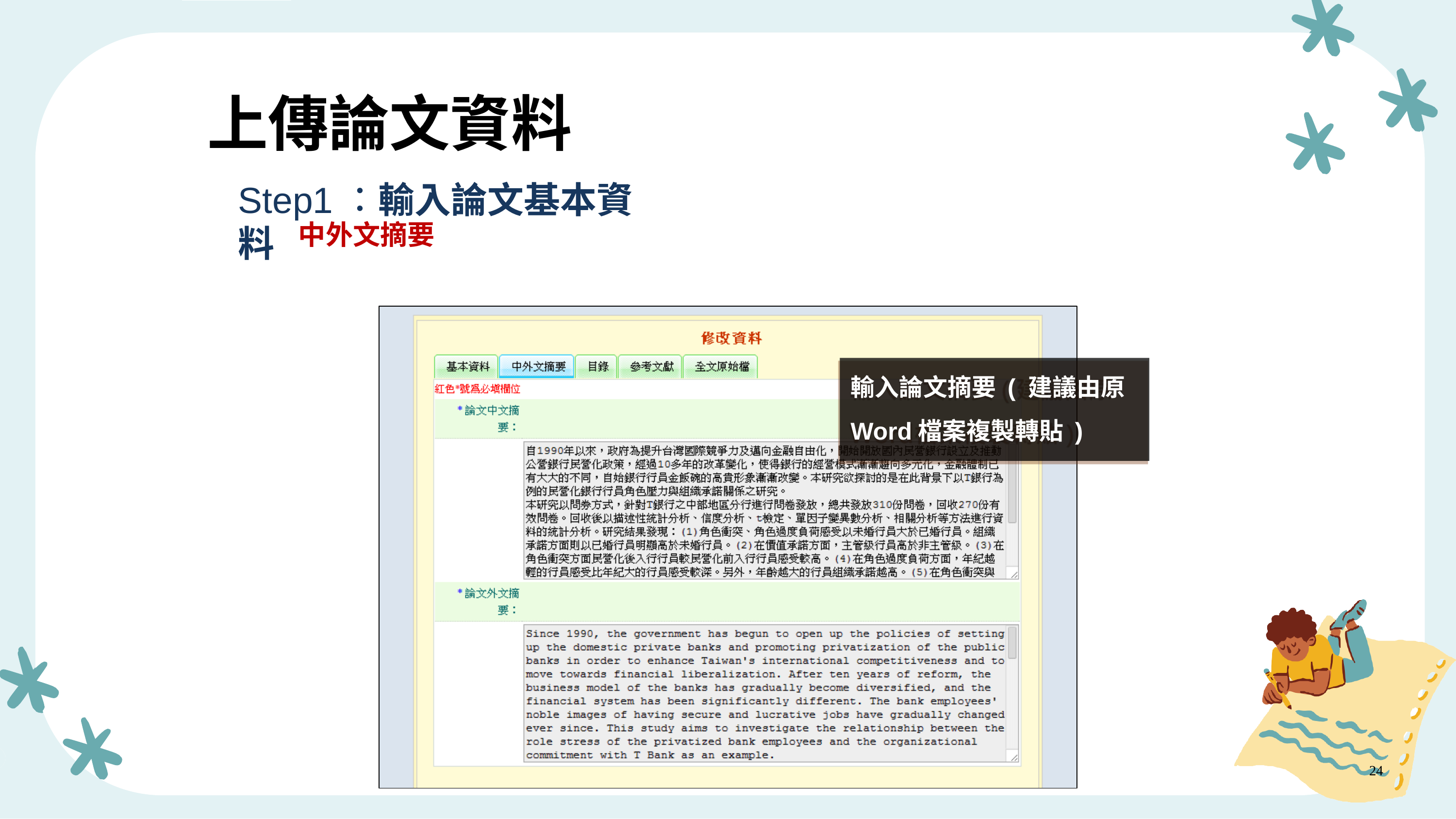

上傳論文資料
Step1：輸入論文基本資料
中外文摘要

輸入論文摘要 ( 建議由原
Word檔案複製轉貼 )

24